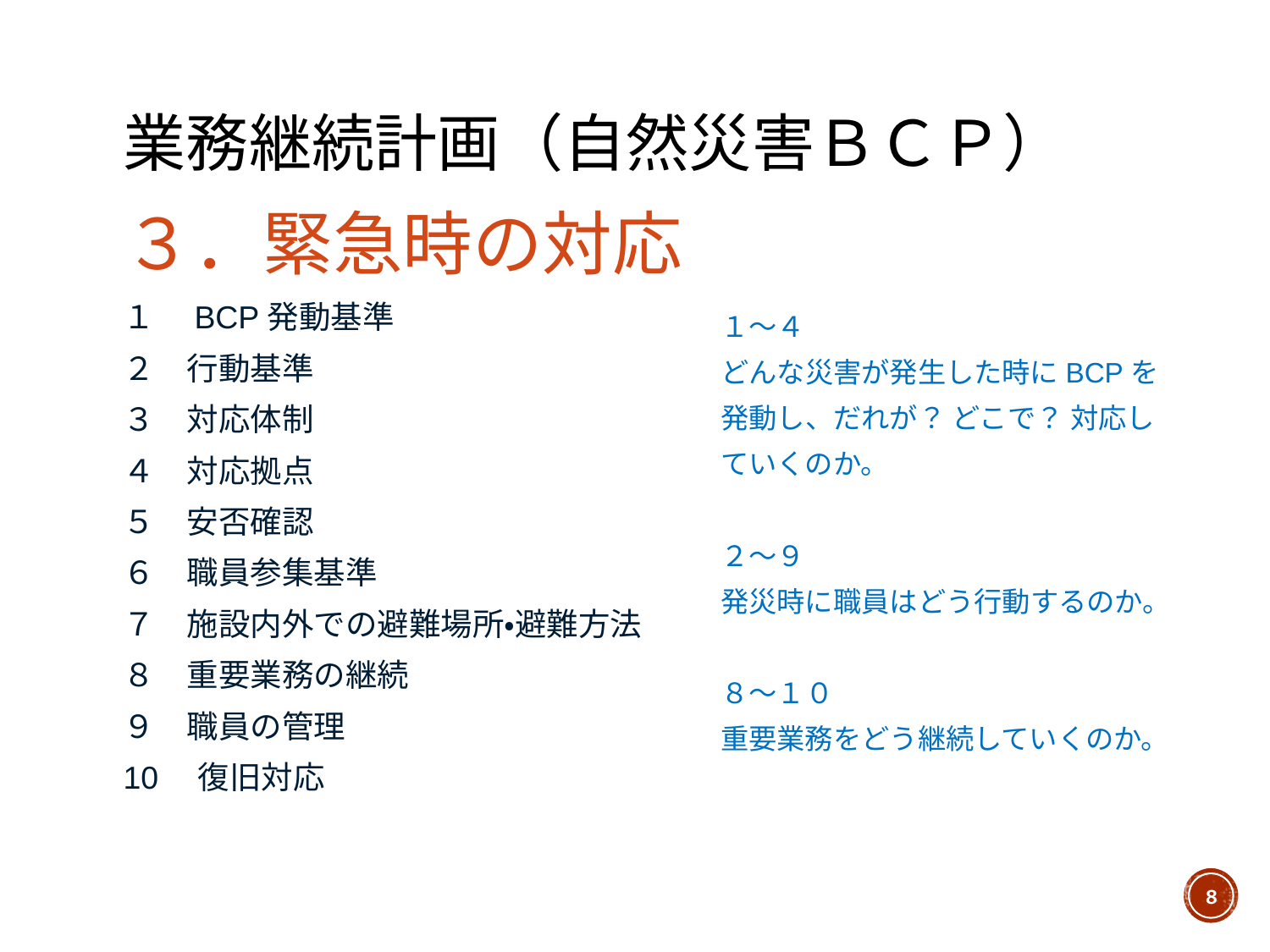

# 業務継続計画（自然災害ＢＣＰ） ３．緊急時の対応
１～４
どんな災害が発生した時にBCPを発動し、だれが？ どこで？ 対応していくのか。

２～９
発災時に職員はどう行動するのか。

８～１０
重要業務をどう継続していくのか。
１　BCP発動基準
２　行動基準
３　対応体制
４　対応拠点
５　安否確認
６　職員参集基準
７　施設内外での避難場所・避難方法
８　重要業務の継続
９　職員の管理
10　復旧対応
8